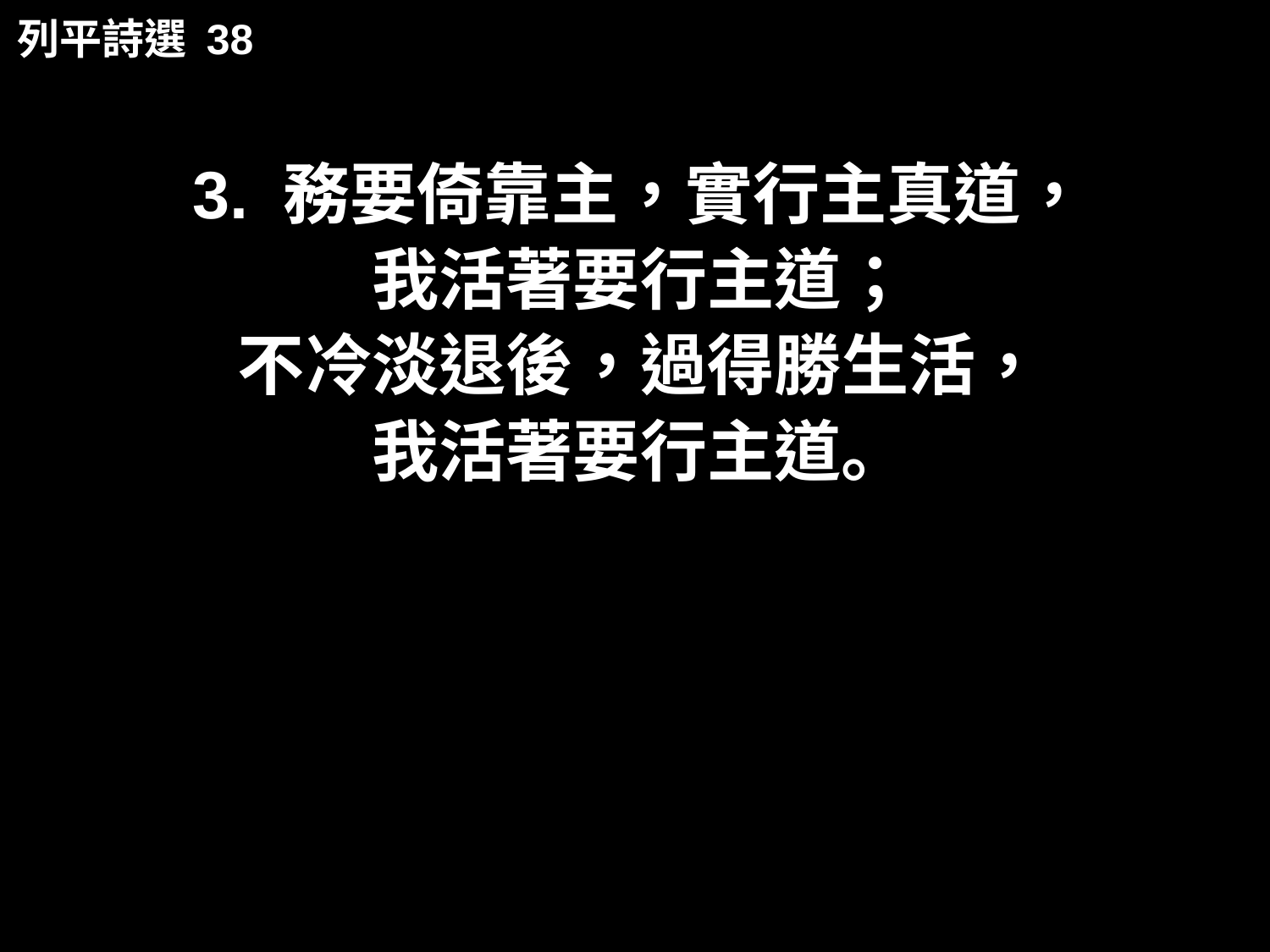

列平詩選 38
3. 務要倚靠主，實行主真道，
我活著要行主道；
不冷淡退後，過得勝生活，
我活著要行主道。